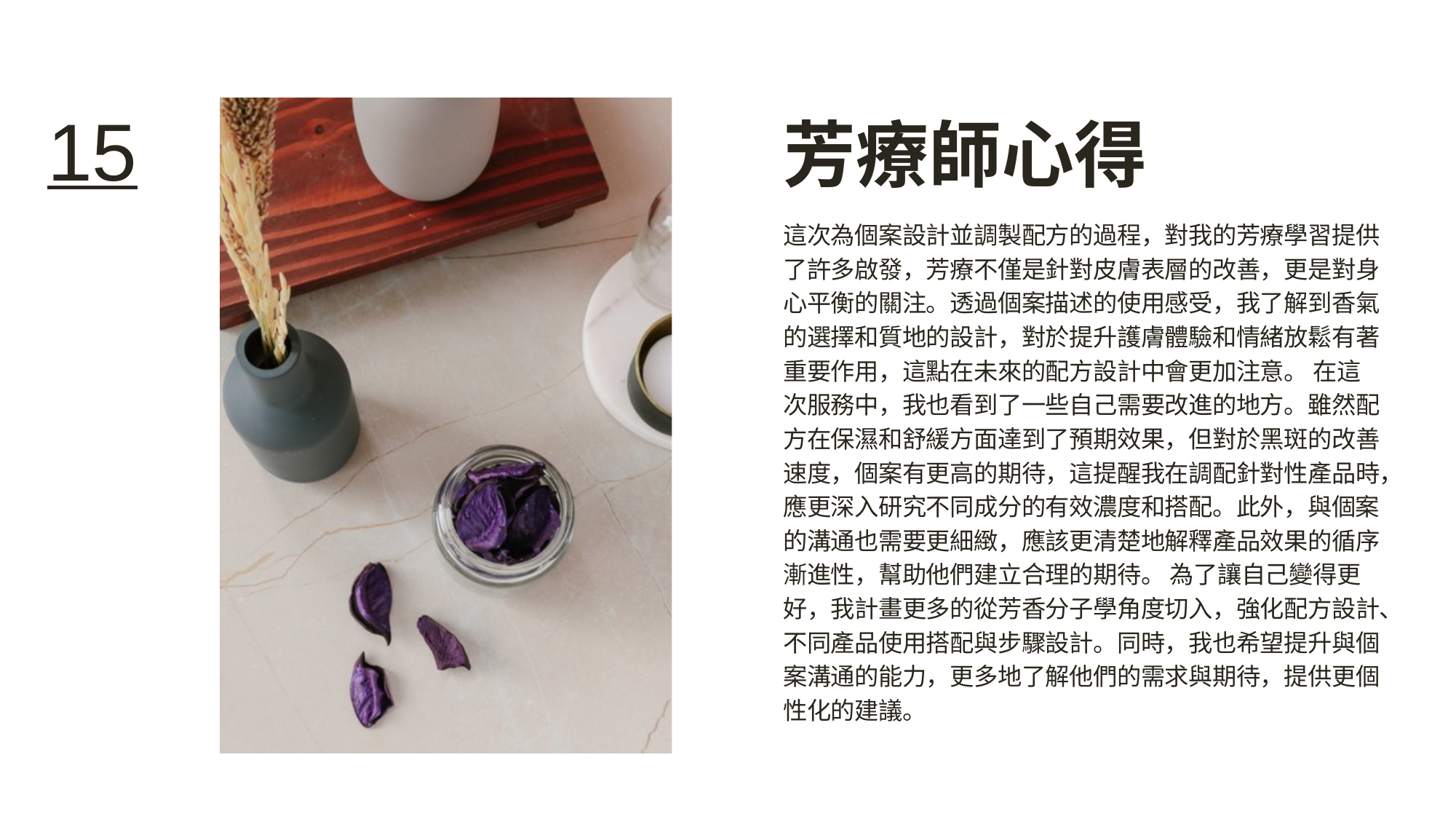

15

芳療師心得
這次為個案設計並調製配方的過程，對我的芳療學習提供了許多啟發，芳療不僅是針對皮膚表層的改善，更是對身心平衡的關注。透過個案描述的使用感受，我了解到香氣的選擇和質地的設計，對於提升護膚體驗和情緒放鬆有著重要作用，這點在未來的配方設計中會更加注意。 在這次服務中，我也看到了一些自己需要改進的地方。雖然配方在保濕和舒緩方面達到了預期效果，但對於黑斑的改善速度，個案有更高的期待，這提醒我在調配針對性產品時，應更深入研究不同成分的有效濃度和搭配。此外，與個案的溝通也需要更細緻，應該更清楚地解釋產品效果的循序漸進性，幫助他們建立合理的期待。 為了讓自己變得更好，我計畫更多的從芳香分子學角度切入，強化配方設計、不同產品使用搭配與步驟設計。同時，我也希望提升與個案溝通的能力，更多地了解他們的需求與期待，提供更個性化的建議。